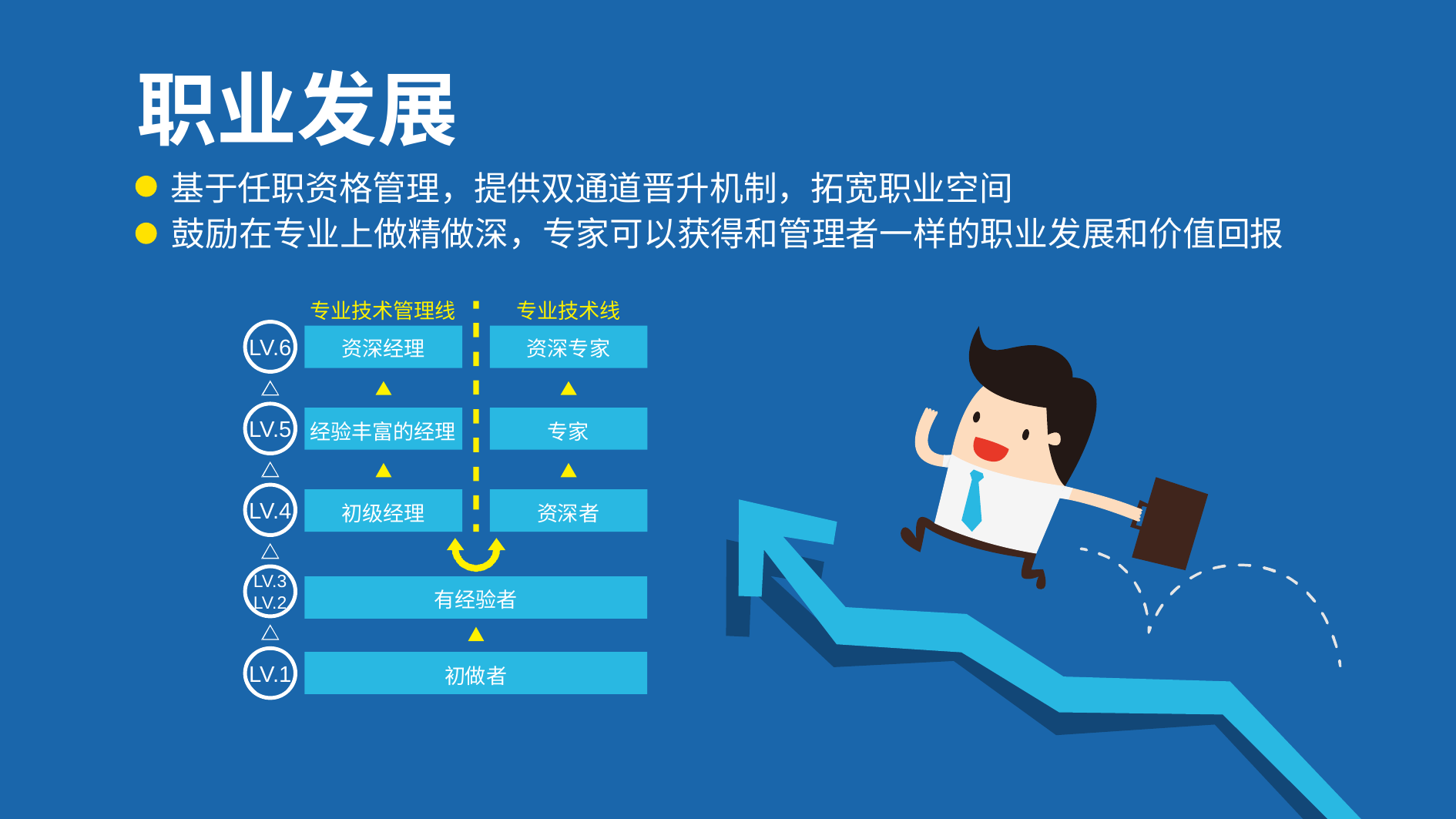

职业发展
基于任职资格管理，提供双通道晋升机制，拓宽职业空间

鼓励在专业上做精做深，专家可以获得和管理者一样的职业发展和价值回报

专业技术管理线
专业技术线

LV.6

资深经理
资深专家

LV.5

经验丰富的经理
专家

LV.4

初级经理
资深者

LV.3
LV.2

有经验者

LV.1

初做者